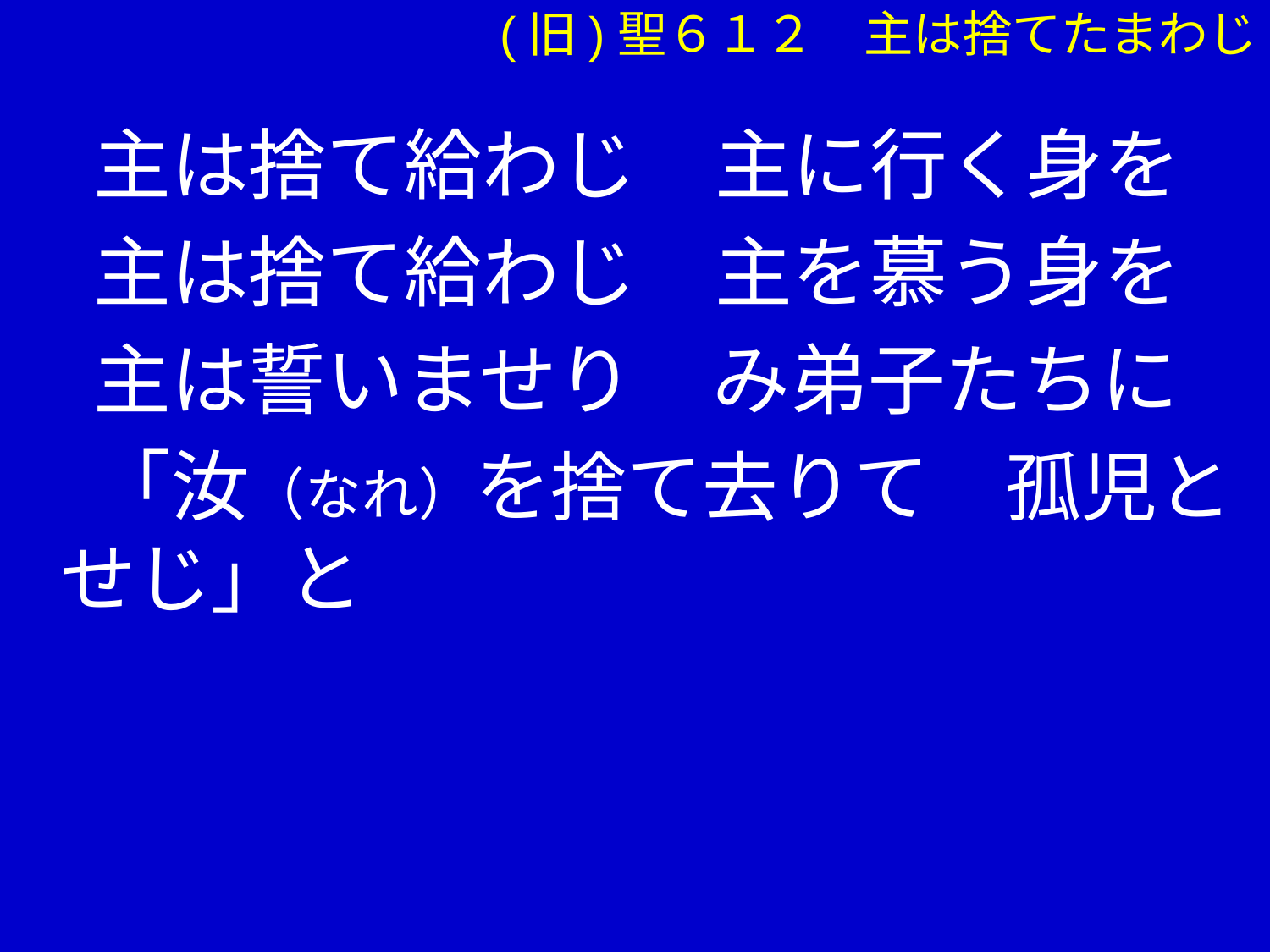

(旧)聖６１２　主は捨てたまわじ
　主は捨て給わじ　主に行く身を
　主は捨て給わじ　主を慕う身を
　主は誓いませり　み弟子たちに
　「汝（なれ）を捨て去りて　孤児とせじ」と